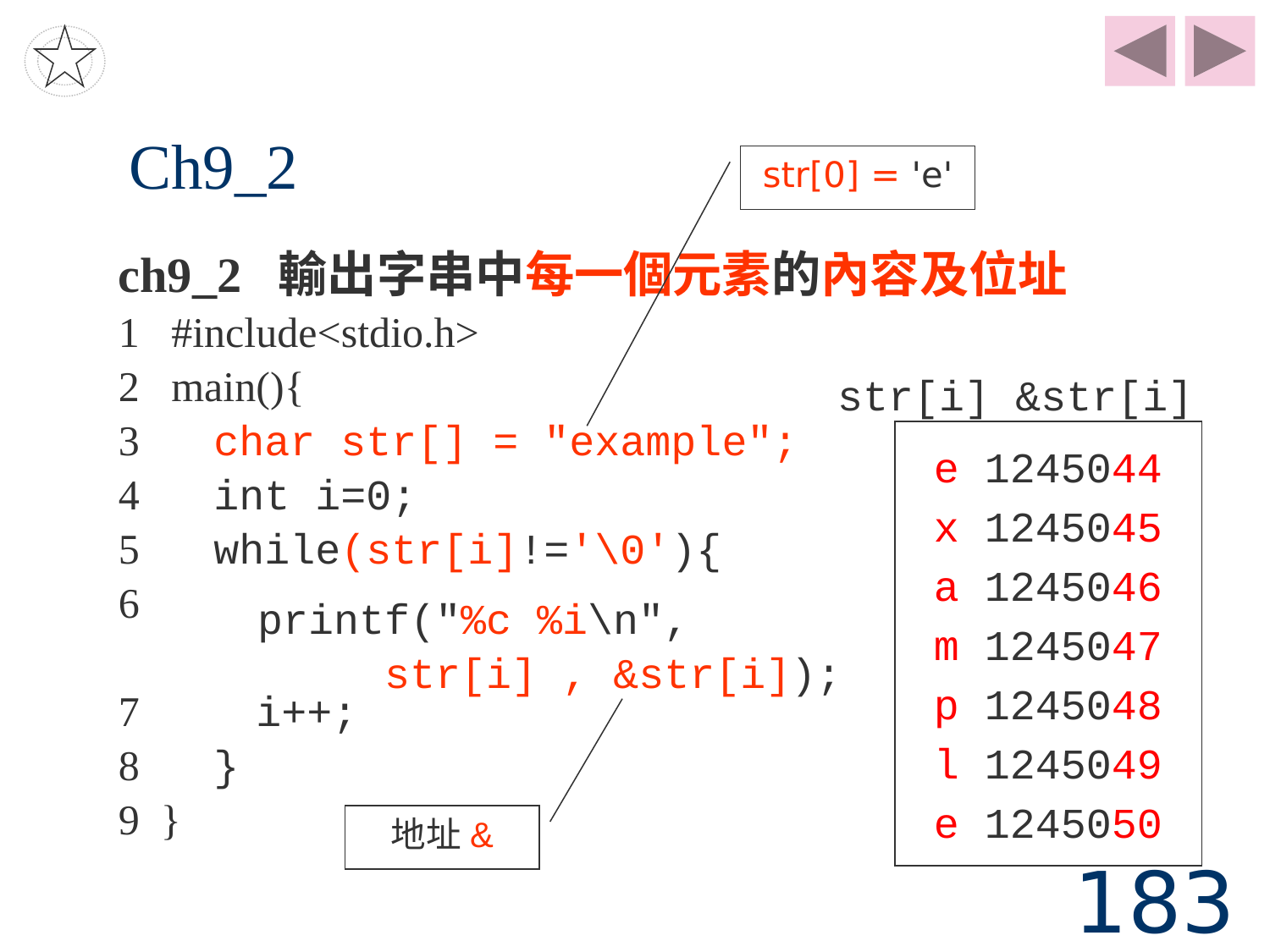

# Ch9_2
str[0] = 'e'
ch9_2  輸出字串中每一個元素的內容及位址
1   #include<stdio.h>
2   main(){
3       char str[] = "example";
4       int i=0;
5       while(str[i]!='\0'){
6

7           i++;
8       }
9  }
str[i] &str[i]
e 1245044
x 1245045
a 1245046
m 1245047
p 1245048
l 1245049
e 1245050
printf("%c %i\n",
	str[i] , &str[i]);
地址&
183